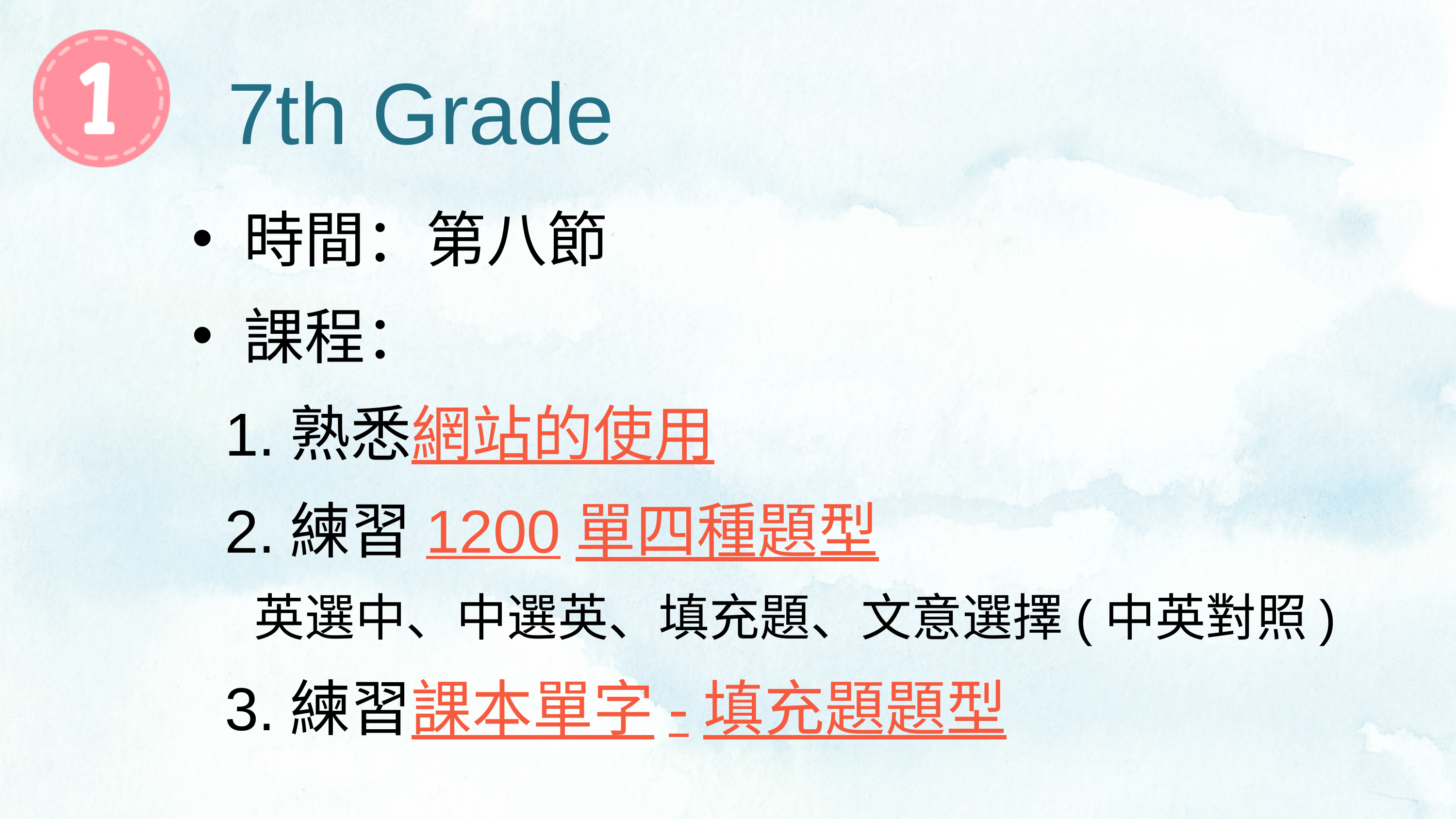

7th Grade
時間：第八節
課程：
     1.熟悉網站的使用
     2.練習1200單四種題型
         英選中、中選英、填充題、文意選擇(中英對照)
     3.練習課本單字-填充題題型